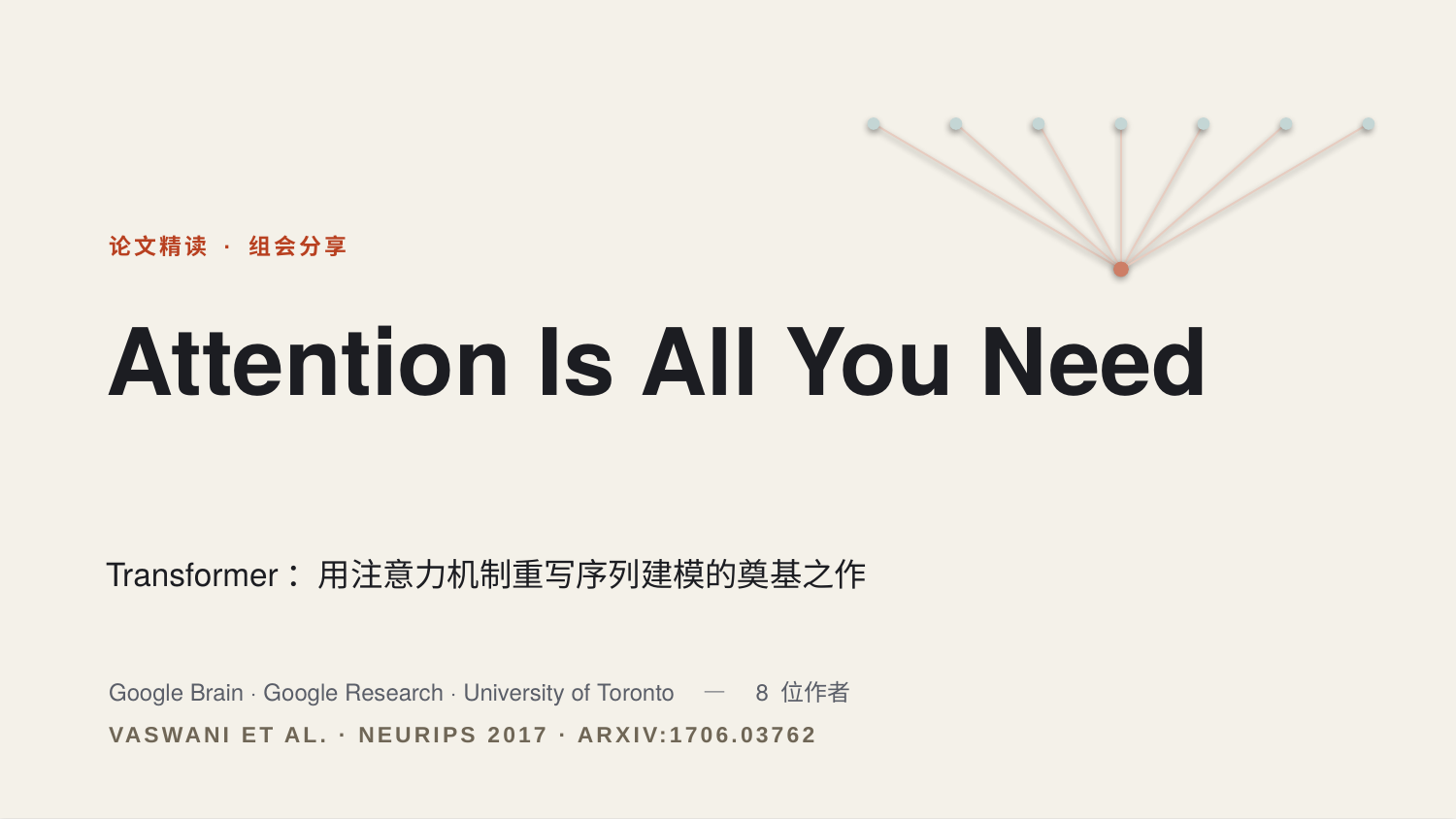

论文精读 · 组会分享

Attention Is All You Need
Transformer：用注意力机制重写序列建模的奠基之作
Google Brain · Google Research · University of Toronto　—　8 位作者
VASWANI ET AL. · NEURIPS 2017 · ARXIV:1706.03762